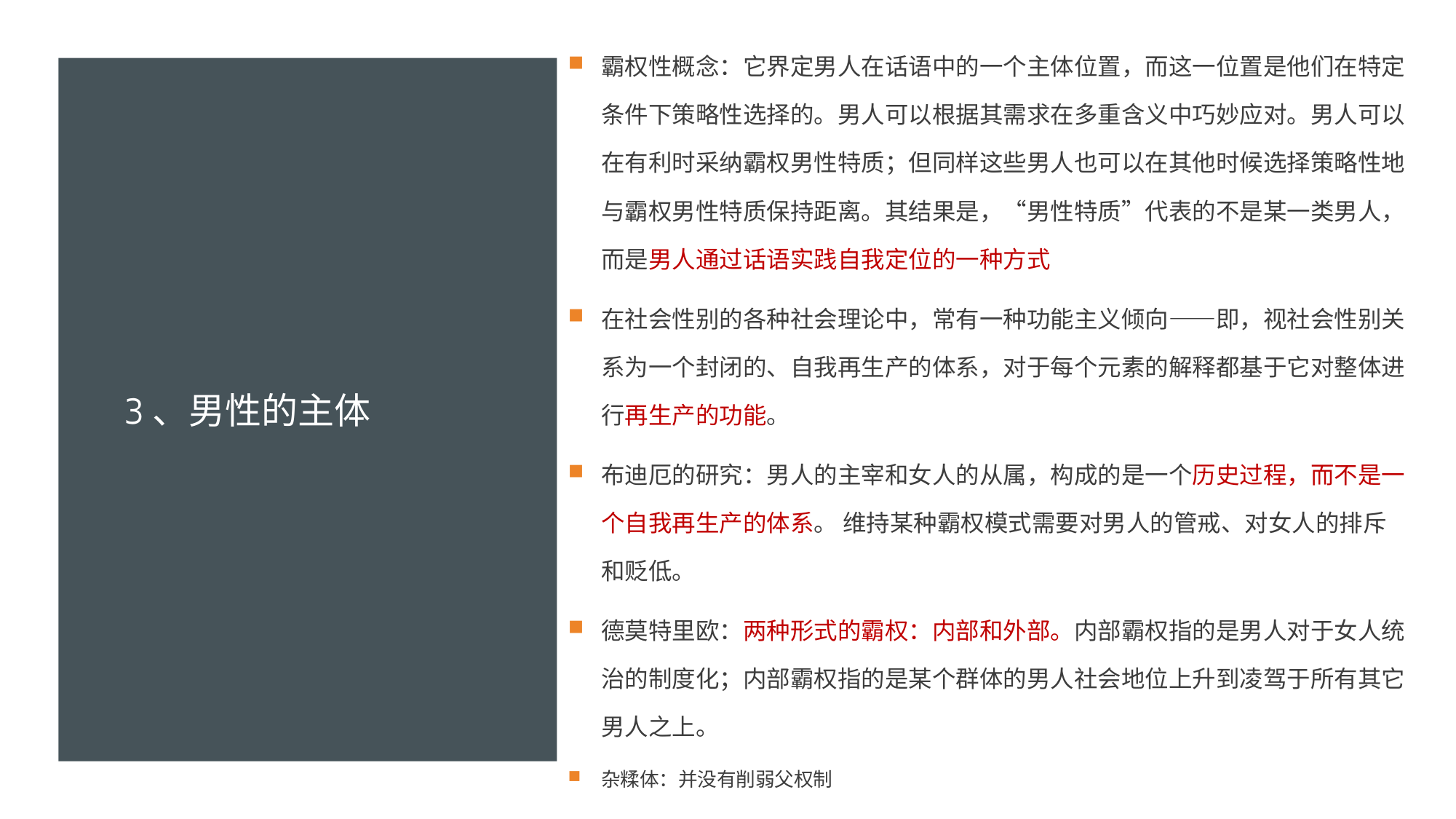

霸权性概念：它界定男人在话语中的一个主体位置，而这一位置是他们在特定条件下策略性选择的。男人可以根据其需求在多重含义中巧妙应对。男人可以在有利时采纳霸权男性特质；但同样这些男人也可以在其他时候选择策略性地与霸权男性特质保持距离。其结果是，“男性特质”代表的不是某一类男人，而是男人通过话语实践自我定位的一种方式
在社会性别的各种社会理论中，常有一种功能主义倾向——即，视社会性别关系为一个封闭的、自我再生产的体系，对于每个元素的解释都基于它对整体进行再生产的功能。
布迪厄的研究：男人的主宰和女人的从属，构成的是一个历史过程，而不是一个自我再生产的体系。 维持某种霸权模式需要对男人的管戒、对女人的排斥和贬低。
德莫特里欧：两种形式的霸权：内部和外部。内部霸权指的是男人对于女人统治的制度化；内部霸权指的是某个群体的男人社会地位上升到凌驾于所有其它男人之上。
杂糅体：并没有削弱父权制

# 3、男性的主体